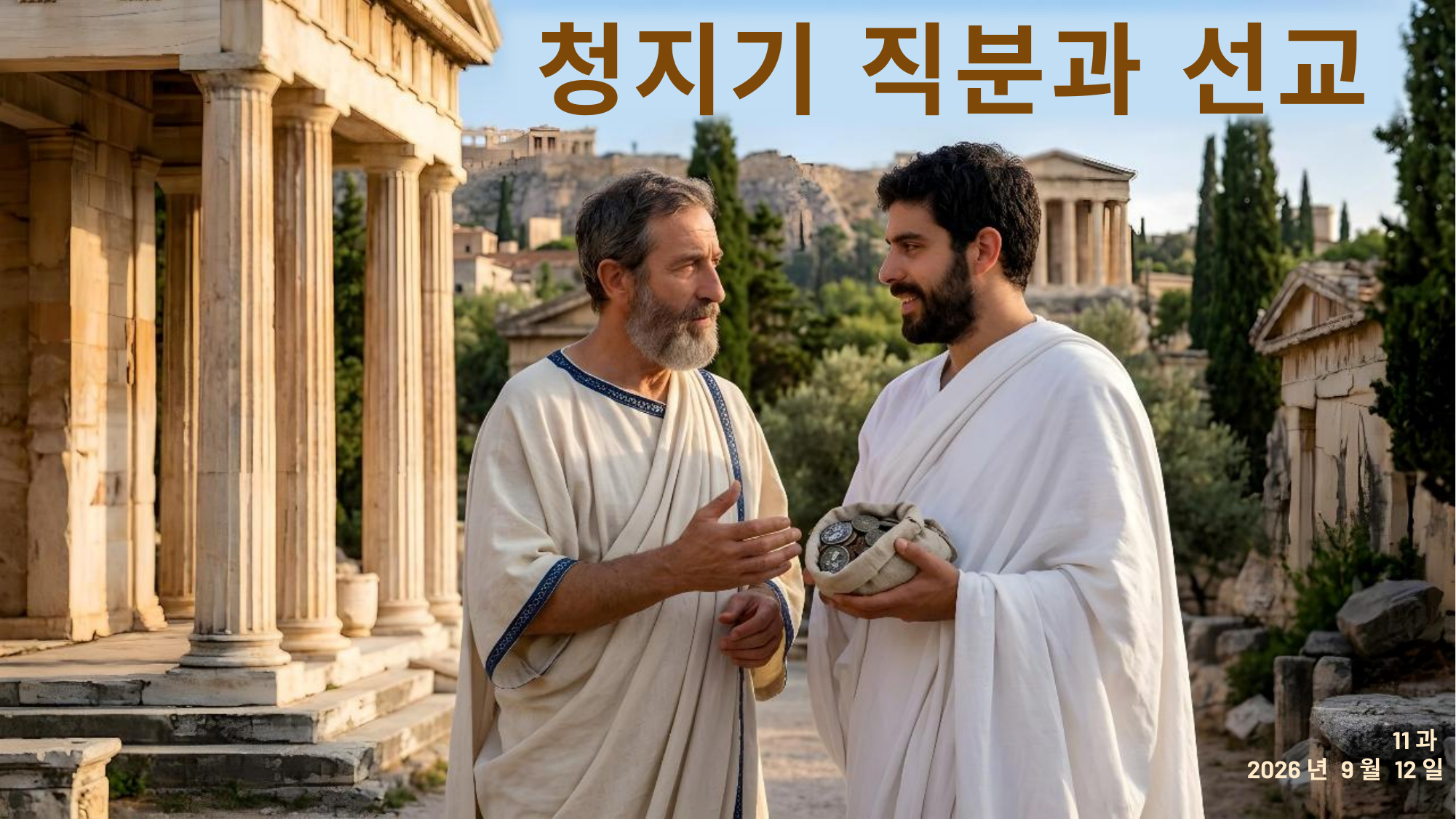

청지기 직분과 선교
11과
2026년 9월 12일